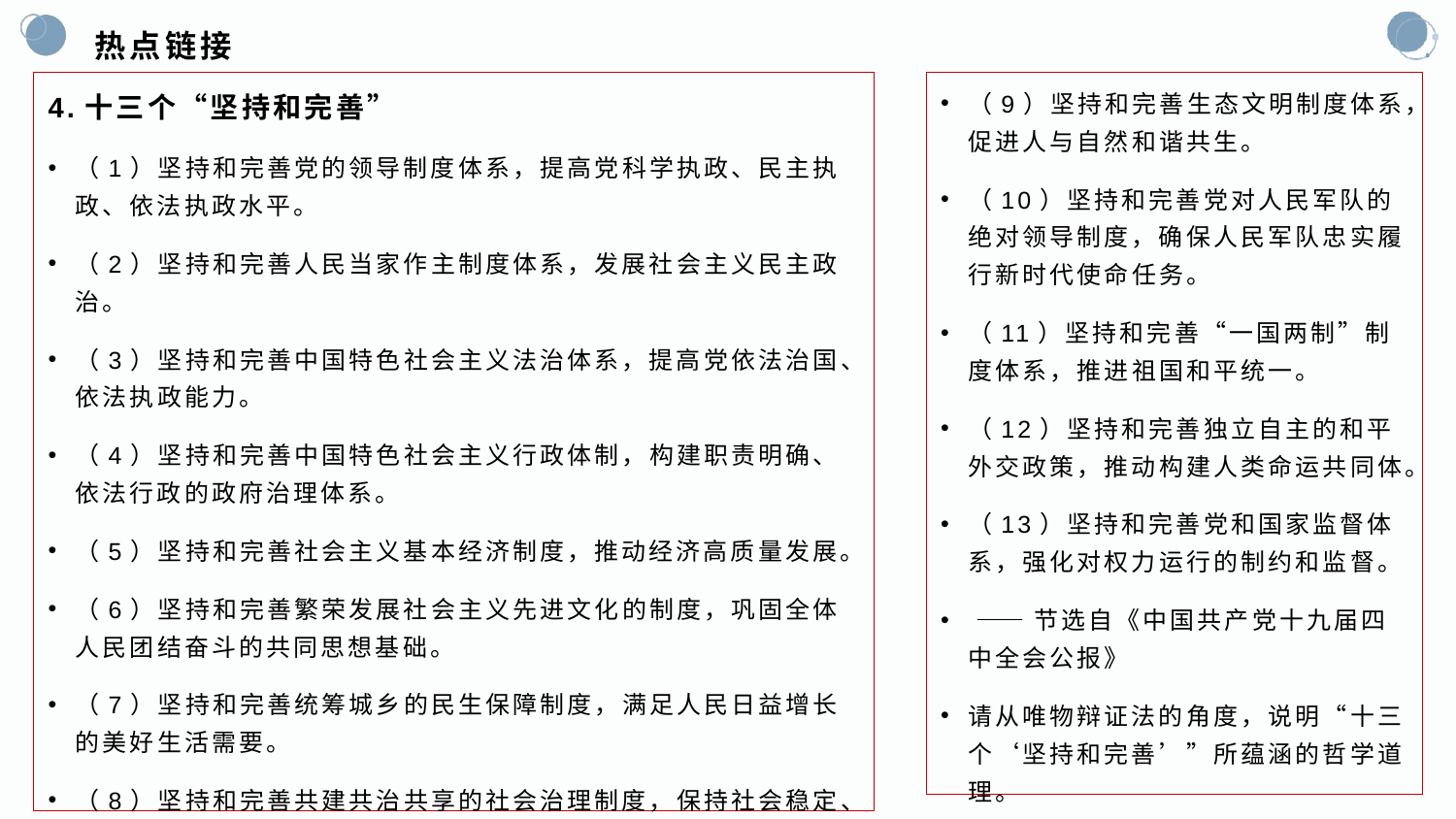

# 热点链接
4.十三个“坚持和完善”
（1）坚持和完善党的领导制度体系，提高党科学执政、民主执政、依法执政水平。
（2）坚持和完善人民当家作主制度体系，发展社会主义民主政治。
（3）坚持和完善中国特色社会主义法治体系，提高党依法治国、依法执政能力。
（4）坚持和完善中国特色社会主义行政体制，构建职责明确、依法行政的政府治理体系。
（5）坚持和完善社会主义基本经济制度，推动经济高质量发展。
（6）坚持和完善繁荣发展社会主义先进文化的制度，巩固全体人民团结奋斗的共同思想基础。
（7）坚持和完善统筹城乡的民生保障制度，满足人民日益增长的美好生活需要。
（8）坚持和完善共建共治共享的社会治理制度，保持社会稳定、维护国家安全。
（9）坚持和完善生态文明制度体系，促进人与自然和谐共生。
（10）坚持和完善党对人民军队的绝对领导制度，确保人民军队忠实履行新时代使命任务。
（11）坚持和完善“一国两制”制度体系，推进祖国和平统一。
（12）坚持和完善独立自主的和平外交政策，推动构建人类命运共同体。
（13）坚持和完善党和国家监督体系，强化对权力运行的制约和监督。
 ——节选自《中国共产党十九届四中全会公报》
请从唯物辩证法的角度，说明“十三个‘坚持和完善’”所蕴涵的哲学道理。